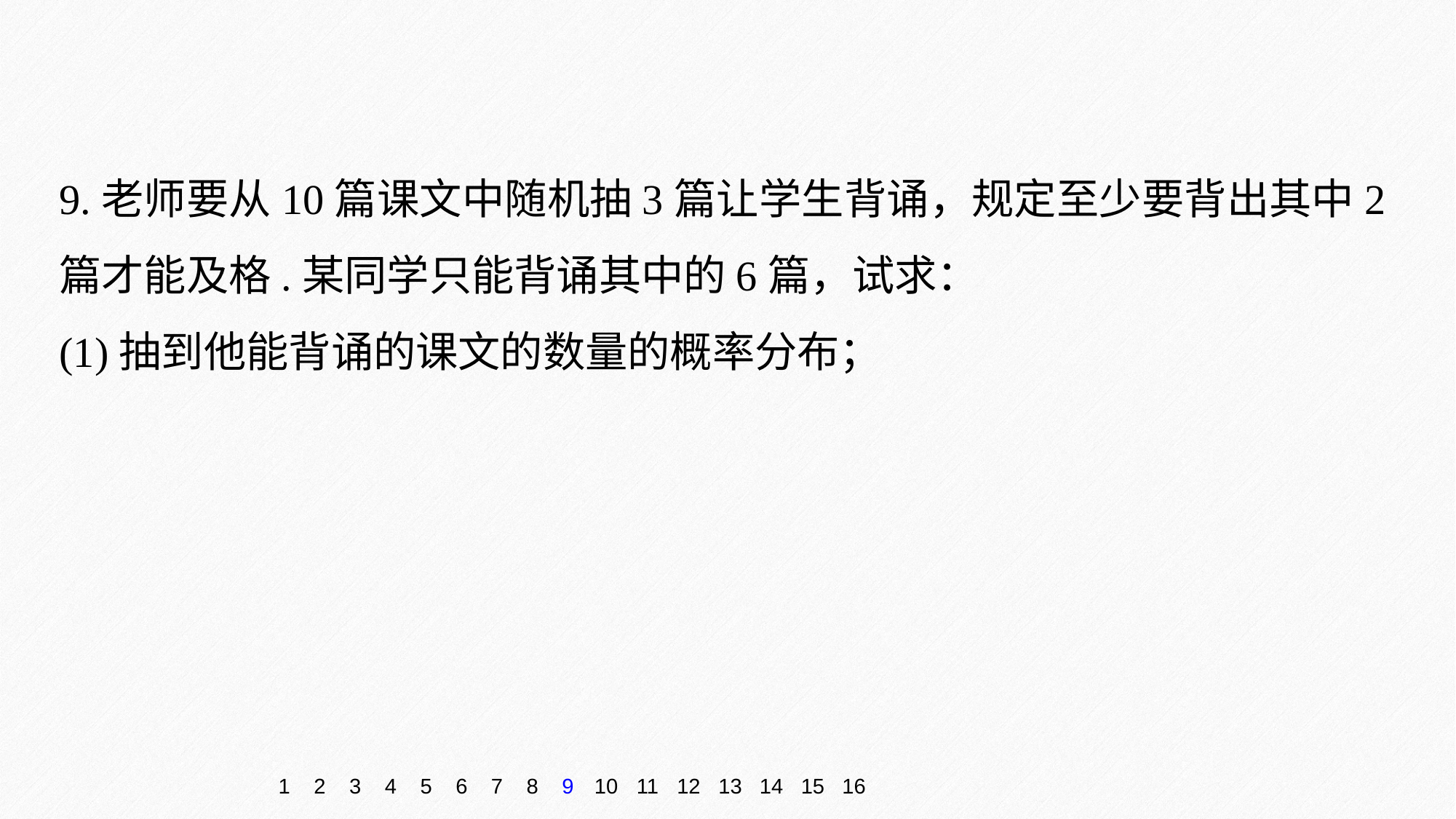

9.老师要从10篇课文中随机抽3篇让学生背诵，规定至少要背出其中2篇才能及格.某同学只能背诵其中的6篇，试求：
(1)抽到他能背诵的课文的数量的概率分布；
1
2
3
4
5
6
7
8
9
10
11
12
13
14
15
16